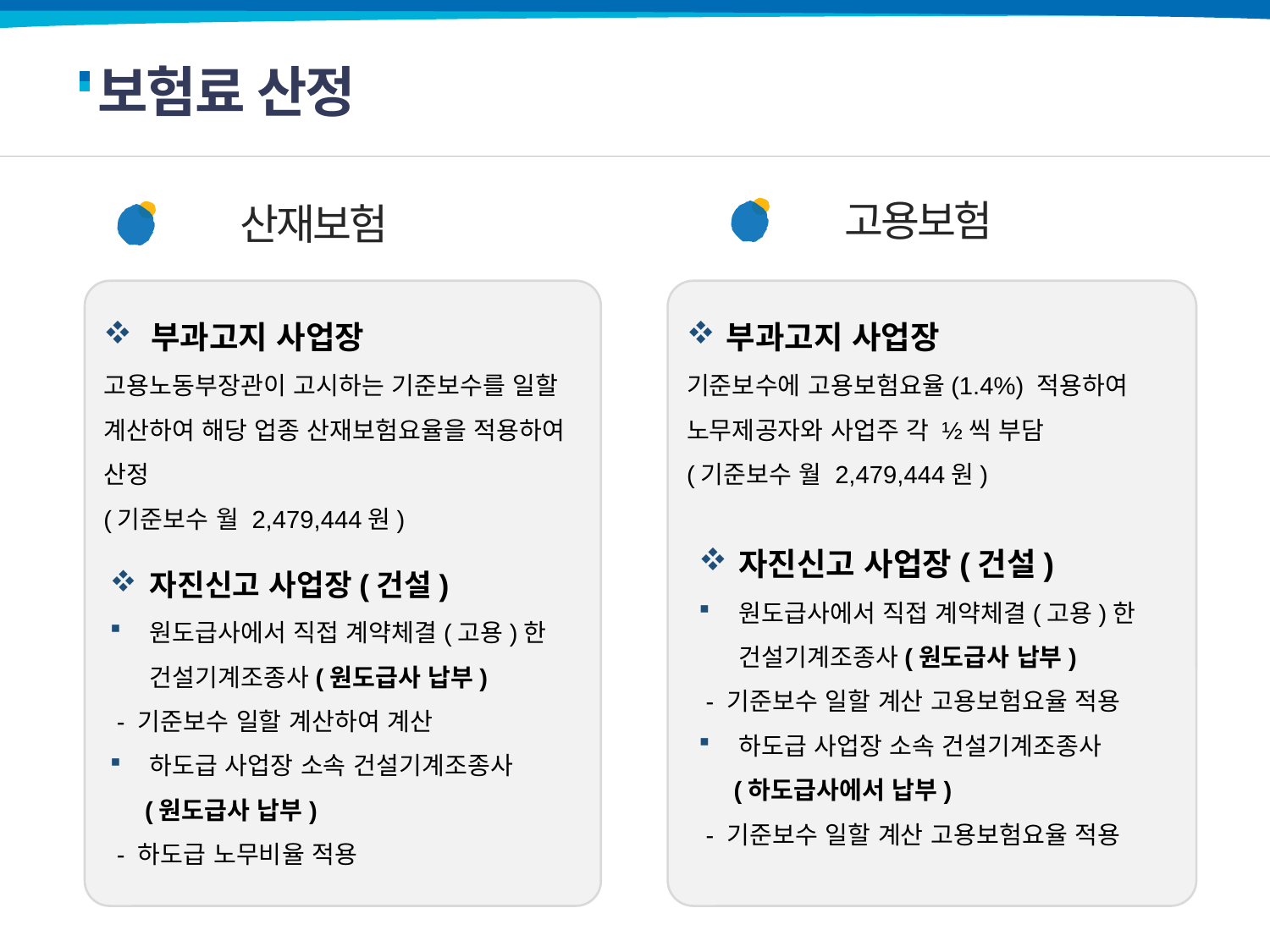

보험료 산정

     고용보험

      산재보험

부과고지 사업장
고용노동부장관이 고시하는 기준보수를 일할 계산하여 해당 업종 산재보험요율을 적용하여 산정
(기준보수 월 2,479,444원)

부과고지 사업장
기준보수에 고용보험요율(1.4%) 적용하여 노무제공자와 사업주 각 ½씩 부담
(기준보수 월 2,479,444원)
2019년도 소속기관 부패방지 시책평가(감사실)
자진신고 사업장(건설)
원도급사에서 직접 계약체결(고용)한 건설기계조종사(원도급사 납부)
 - 기준보수 일할 계산 고용보험요율 적용
하도급 사업장 소속 건설기계조종사
     (하도급사에서 납부)
 - 기준보수 일할 계산 고용보험요율 적용
자진신고 사업장(건설)
원도급사에서 직접 계약체결(고용)한 건설기계조종사(원도급사 납부)
 - 기준보수 일할 계산하여 계산
하도급 사업장 소속 건설기계조종사
     (원도급사 납부)
 - 하도급 노무비율 적용